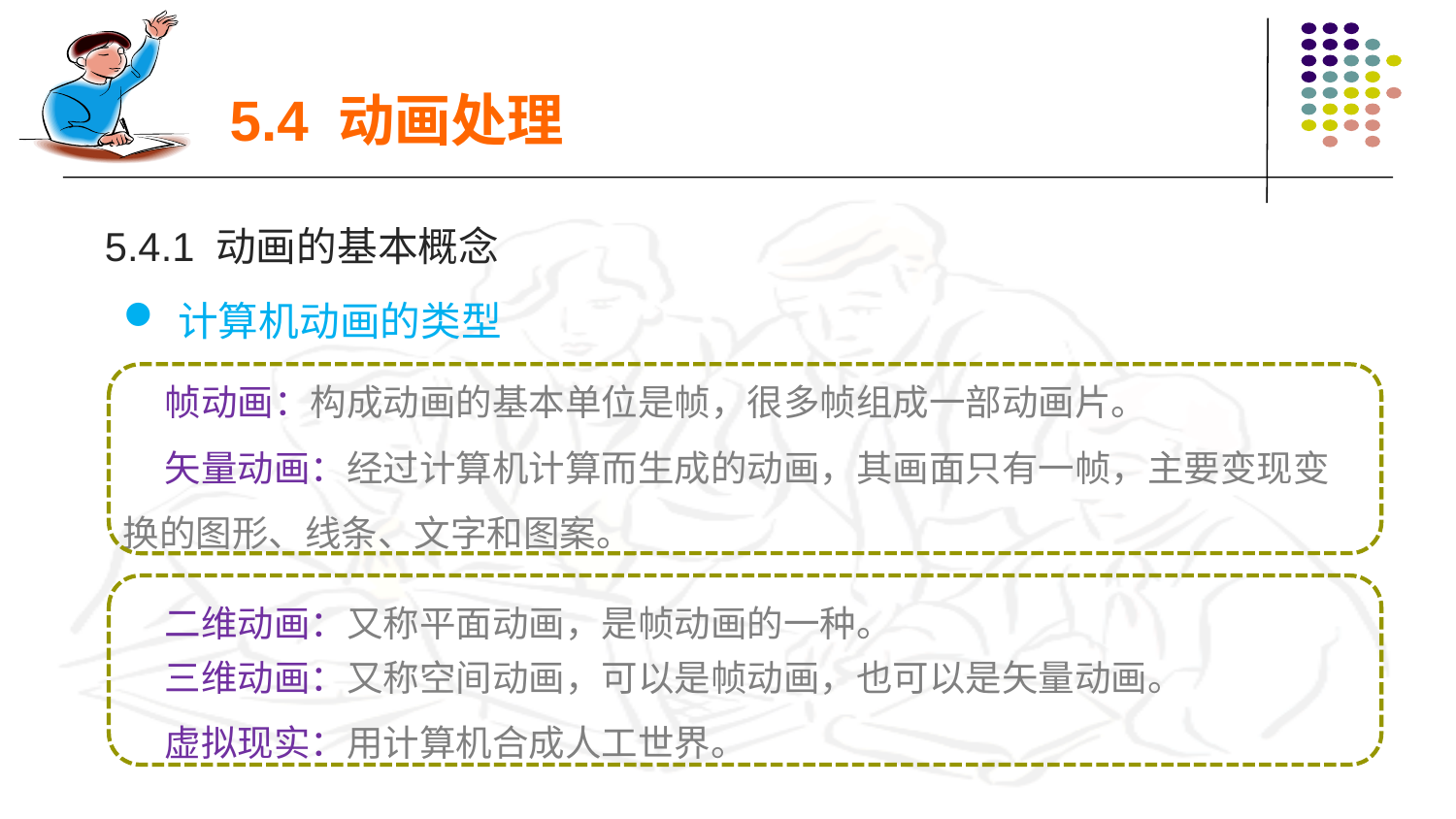

5.4 动画处理
5.4.1 动画的基本概念
计算机动画的类型
    帧动画：构成动画的基本单位是帧，很多帧组成一部动画片。
    矢量动画：经过计算机计算而生成的动画，其画面只有一帧，主要变现变换的图形、线条、文字和图案。
    二维动画：又称平面动画，是帧动画的一种。
    三维动画：又称空间动画，可以是帧动画，也可以是矢量动画。
    虚拟现实：用计算机合成人工世界。